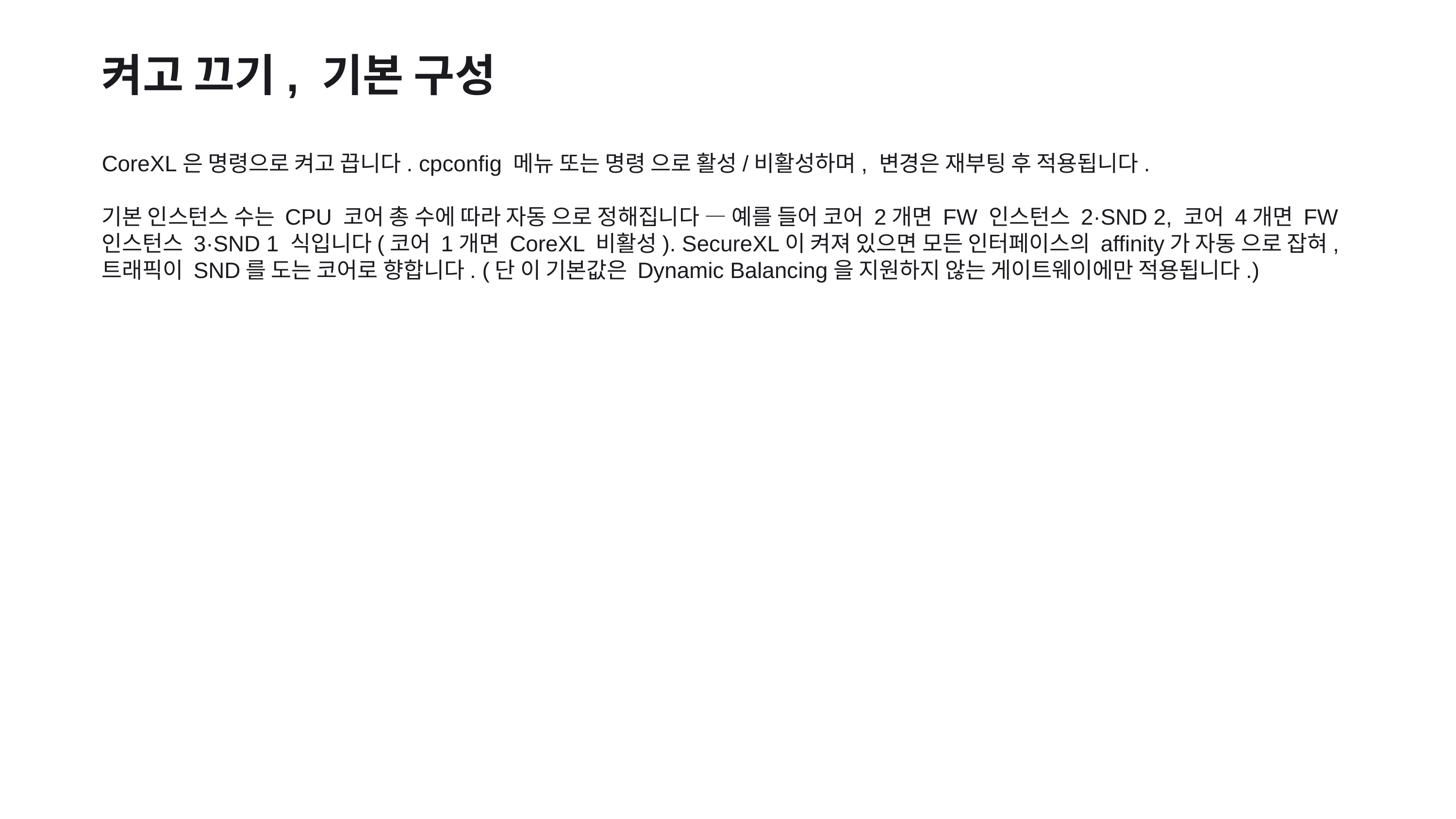

켜고 끄기, 기본 구성
CoreXL은 명령으로 켜고 끕니다. cpconfig 메뉴 또는 명령 으로 활성/비활성하며, 변경은 재부팅 후 적용됩니다.

기본 인스턴스 수는 CPU 코어 총 수에 따라 자동 으로 정해집니다 — 예를 들어 코어 2개면 FW 인스턴스 2·SND 2, 코어 4개면 FW 인스턴스 3·SND 1 식입니다(코어 1개면 CoreXL 비활성). SecureXL이 켜져 있으면 모든 인터페이스의 affinity가 자동 으로 잡혀, 트래픽이 SND를 도는 코어로 향합니다. (단 이 기본값은 Dynamic Balancing을 지원하지 않는 게이트웨이에만 적용됩니다.)